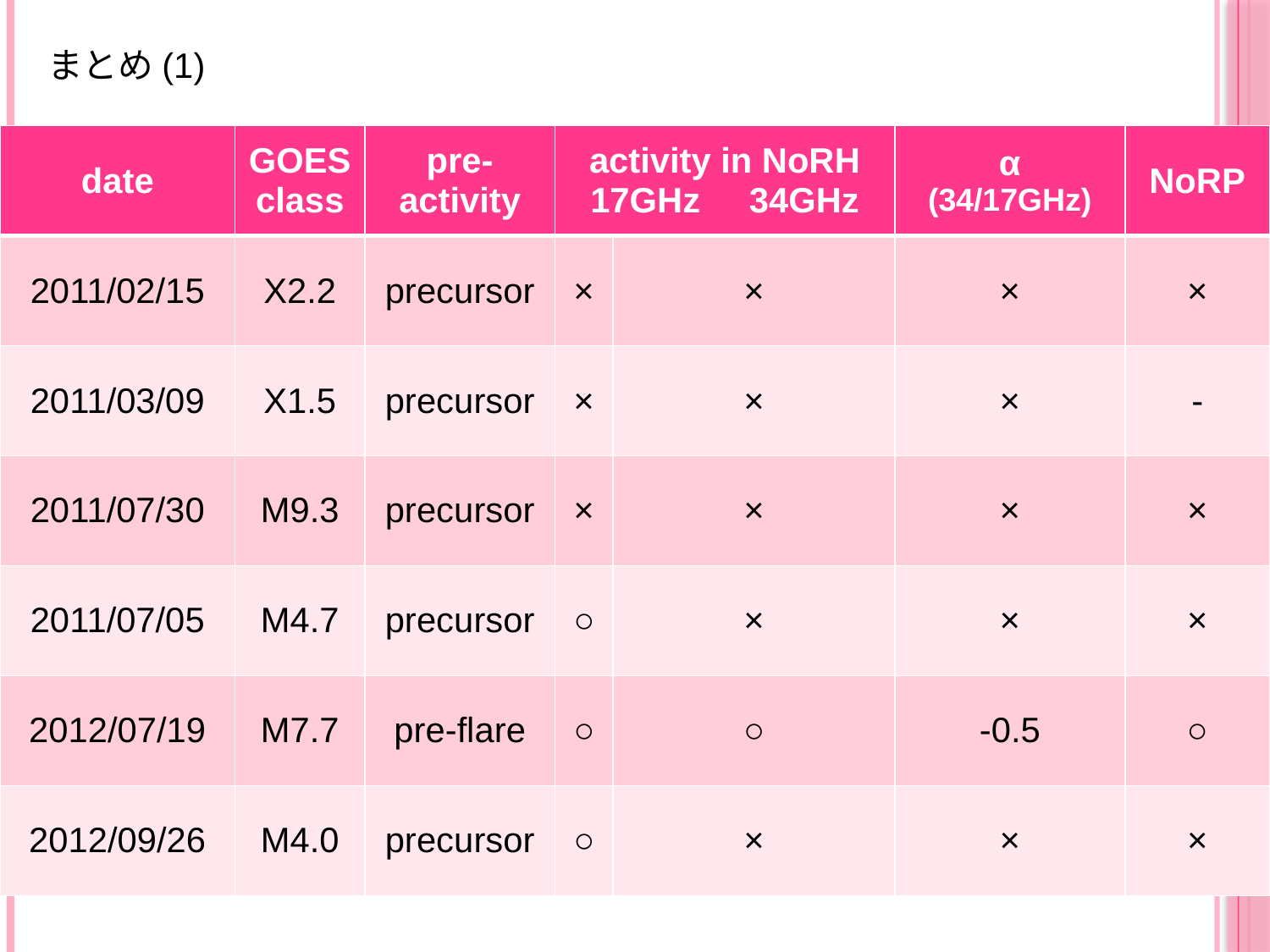

まとめ(1)
| date | GOES class | pre-activity | activity in NoRH 17GHz 34GHz |  | α (34/17GHz) | NoRP |
| --- | --- | --- | --- | --- | --- | --- |
| 2011/02/15 | X2.2 | precursor | × | × | × | × |
| 2011/03/09 | X1.5 | precursor | × | × | × | - |
| 2011/07/30 | M9.3 | precursor | × | × | × | × |
| 2011/07/05 | M4.7 | precursor | ○ | × | × | × |
| 2012/07/19 | M7.7 | pre-flare | ○ | ○ | -0.5 | ○ |
| 2012/09/26 | M4.0 | precursor | ○ | × | × | × |